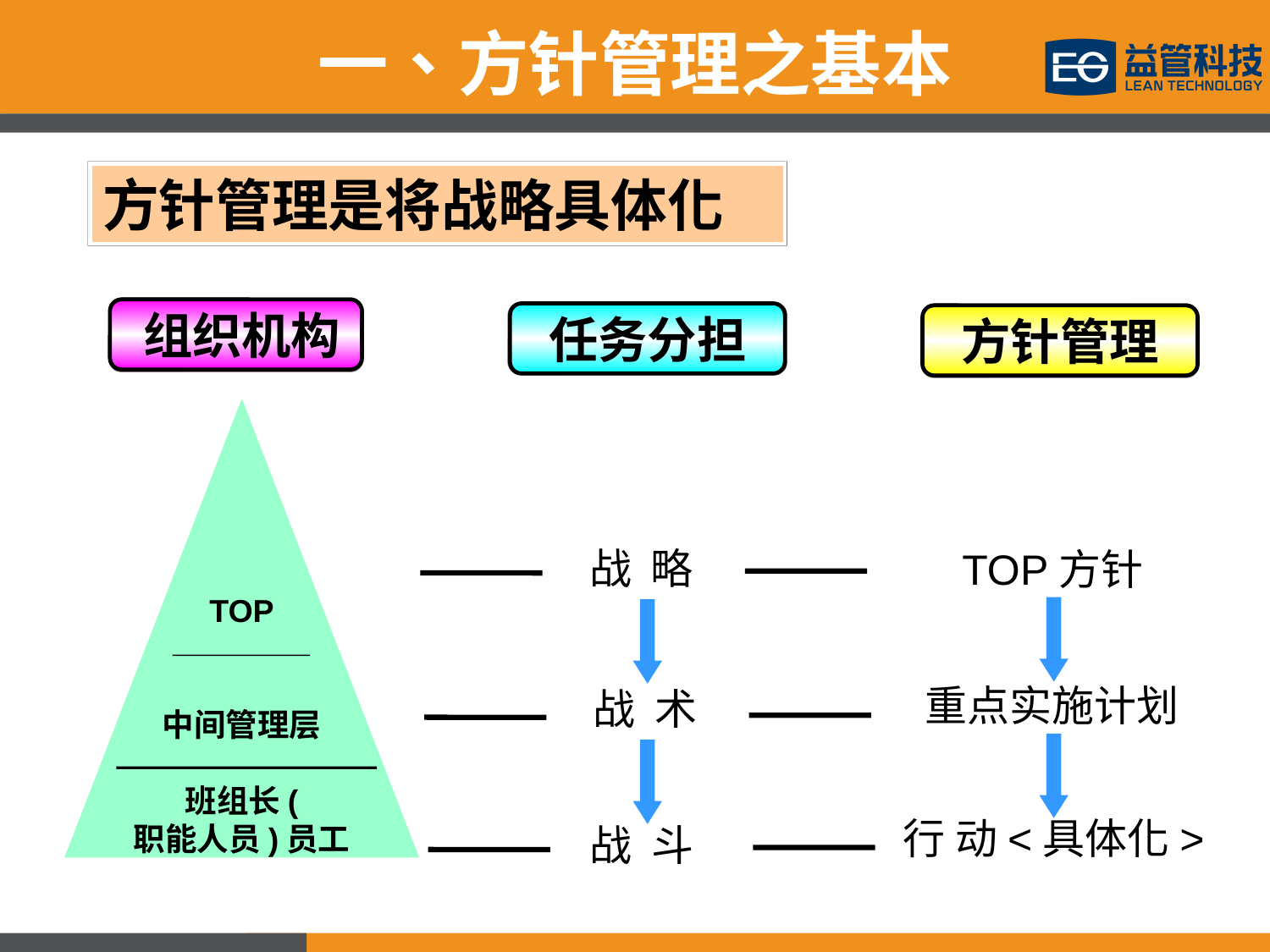

一、方针管理之基本
方针管理是将战略具体化
    组织机构
 任务分担
 方针管理
TOP

中间管理层

班组长(
职能人员)员工

战  略
TOP方针

重点实施计划
战  术

行 动<具体化>
战  斗